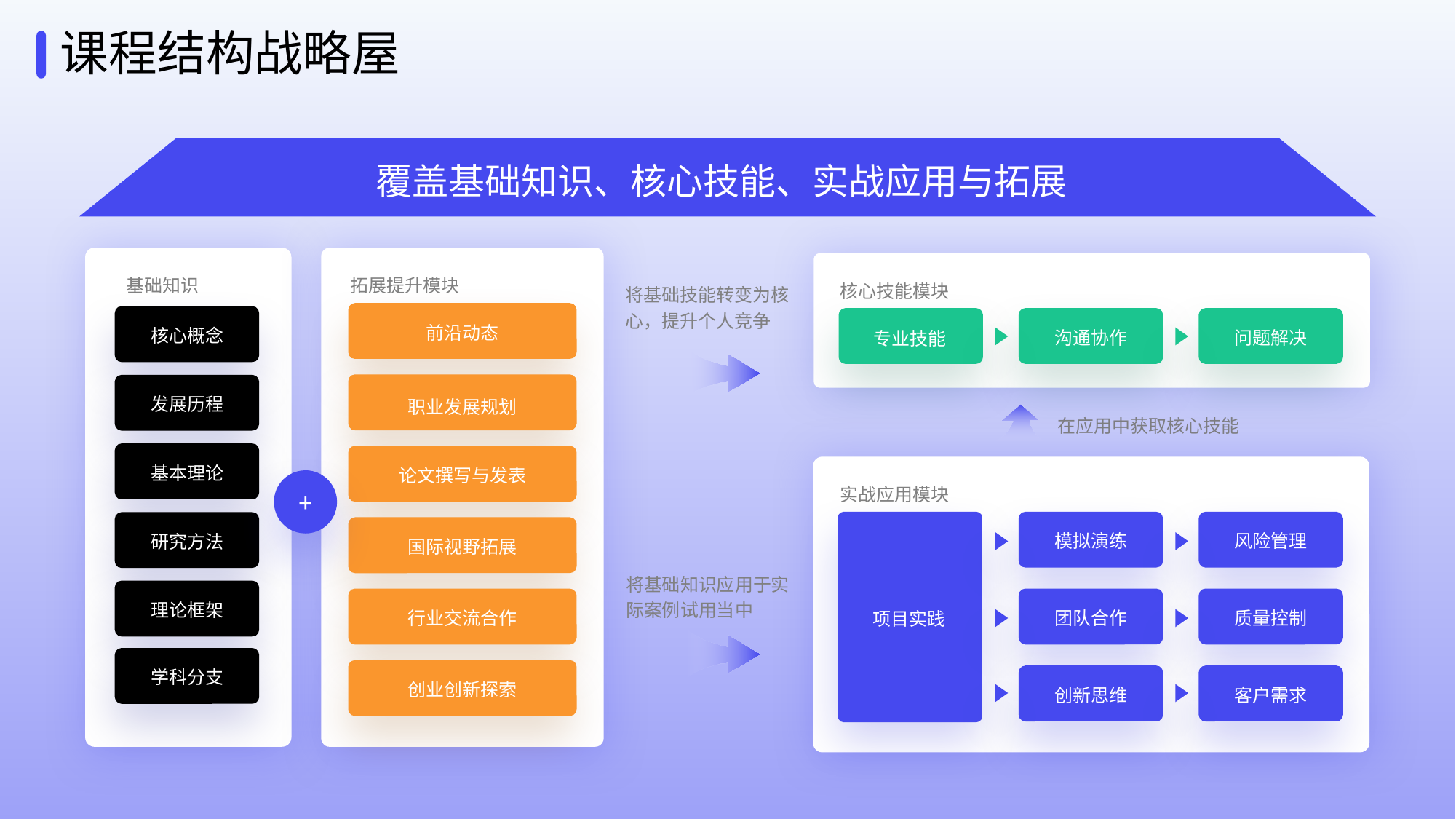

课程结构战略屋

覆盖基础知识、核心技能、实战应用与拓展

基础知识
拓展提升模块
将基础技能转变为核心，提升个人竞争
核心技能模块

前沿动态
核心概念
沟通协作
问题解决
专业技能

发展历程
职业发展规划

在应用中获取核心技能

基本理论
论文撰写与发表

+
实战应用模块

模拟演练
风险管理
研究方法
国际视野拓展

将基础知识应用于实际案例试用当中

理论框架
团队合作
质量控制
行业交流合作
项目实践

学科分支

创业创新探索
创新思维
客户需求